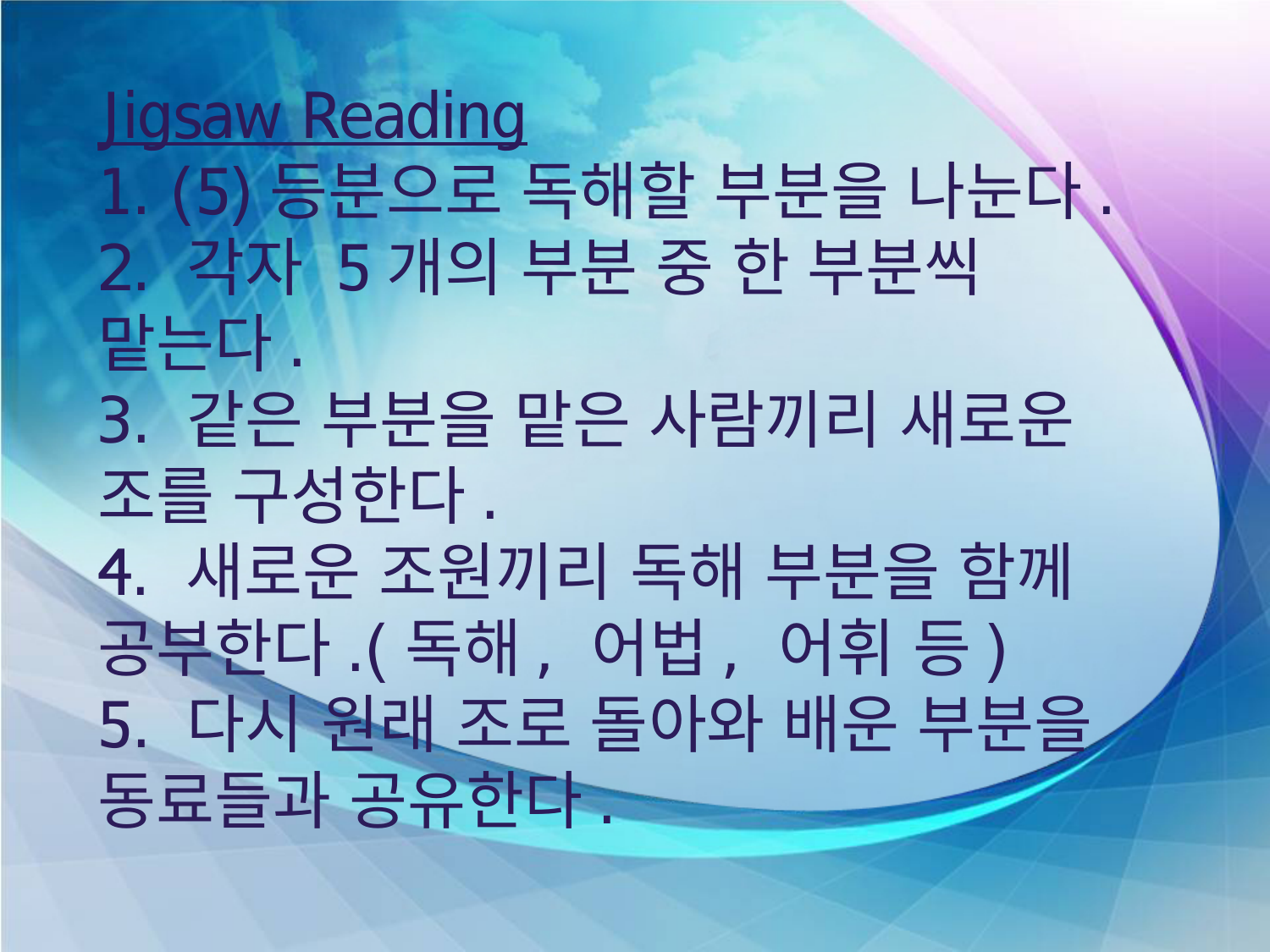

# Jigsaw Reading 1. (5)등분으로 독해할 부분을 나눈다. 2. 각자 5개의 부분 중 한 부분씩 맡는다. 3. 같은 부분을 맡은 사람끼리 새로운 조를 구성한다. 4. 새로운 조원끼리 독해 부분을 함께 공부한다.(독해, 어법, 어휘 등) 5. 다시 원래 조로 돌아와 배운 부분을 동료들과 공유한다.